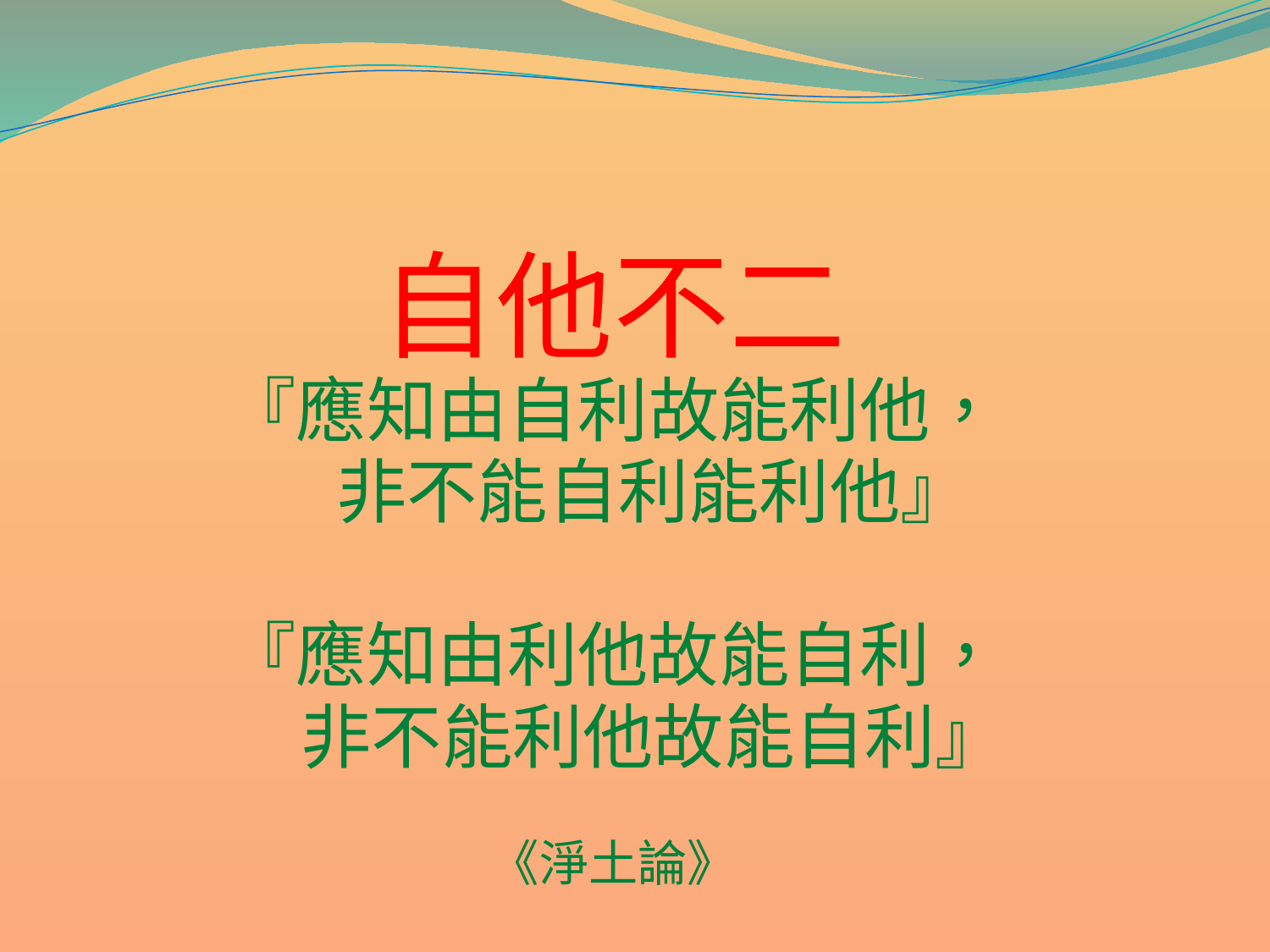

# 自他不二
『應知由自利故能利他，
    非不能自利能利他』

『應知由利他故能自利，
    非不能利他故能自利』

《淨土論》